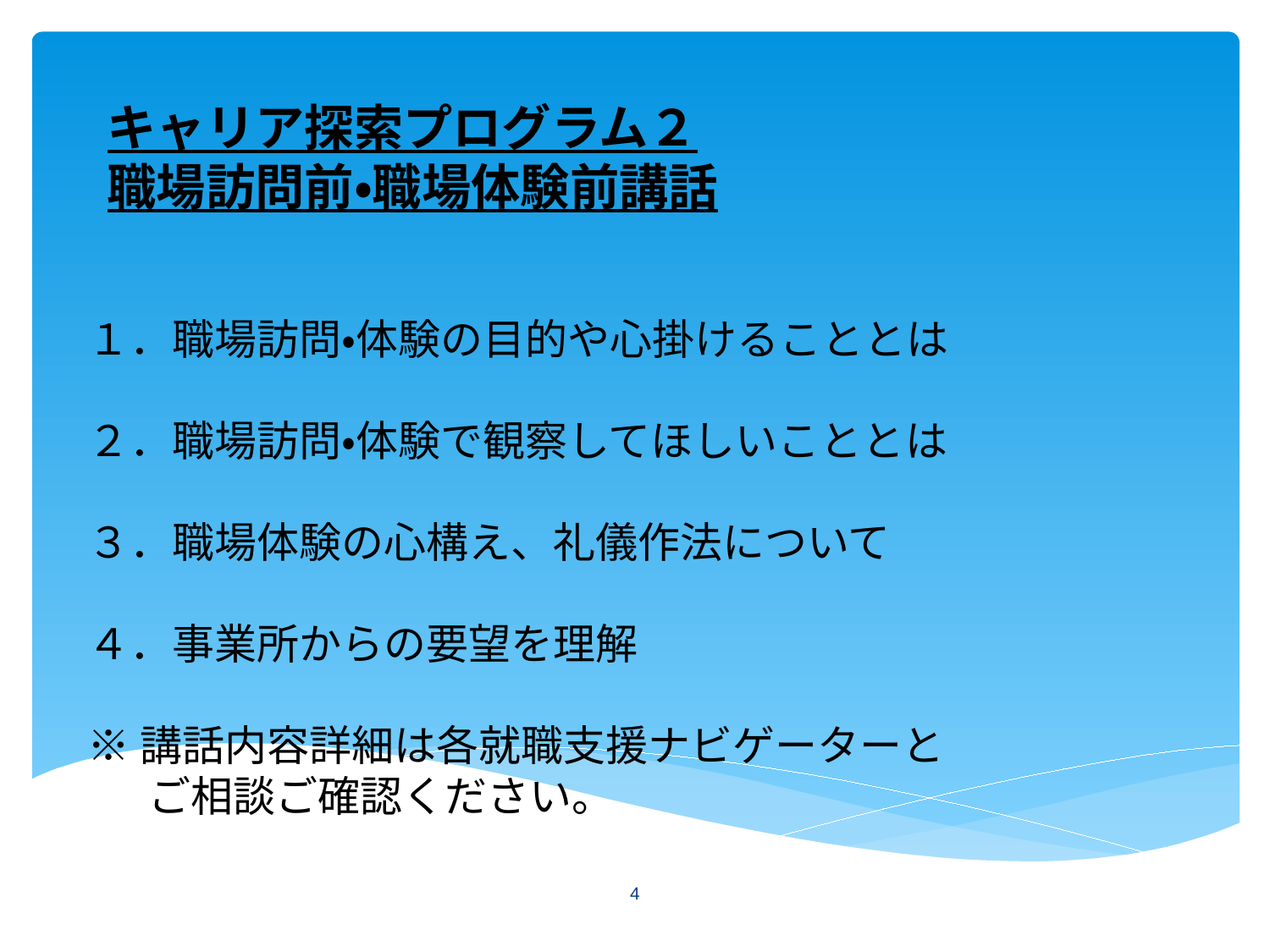

キャリア探索プログラム２
職場訪問前・職場体験前講話

１．職場訪問・体験の目的や心掛けることとは

２．職場訪問・体験で観察してほしいこととは

３．職場体験の心構え、礼儀作法について

４．事業所からの要望を理解

※講話内容詳細は各就職支援ナビゲーターと
　  ご相談ご確認ください。
4